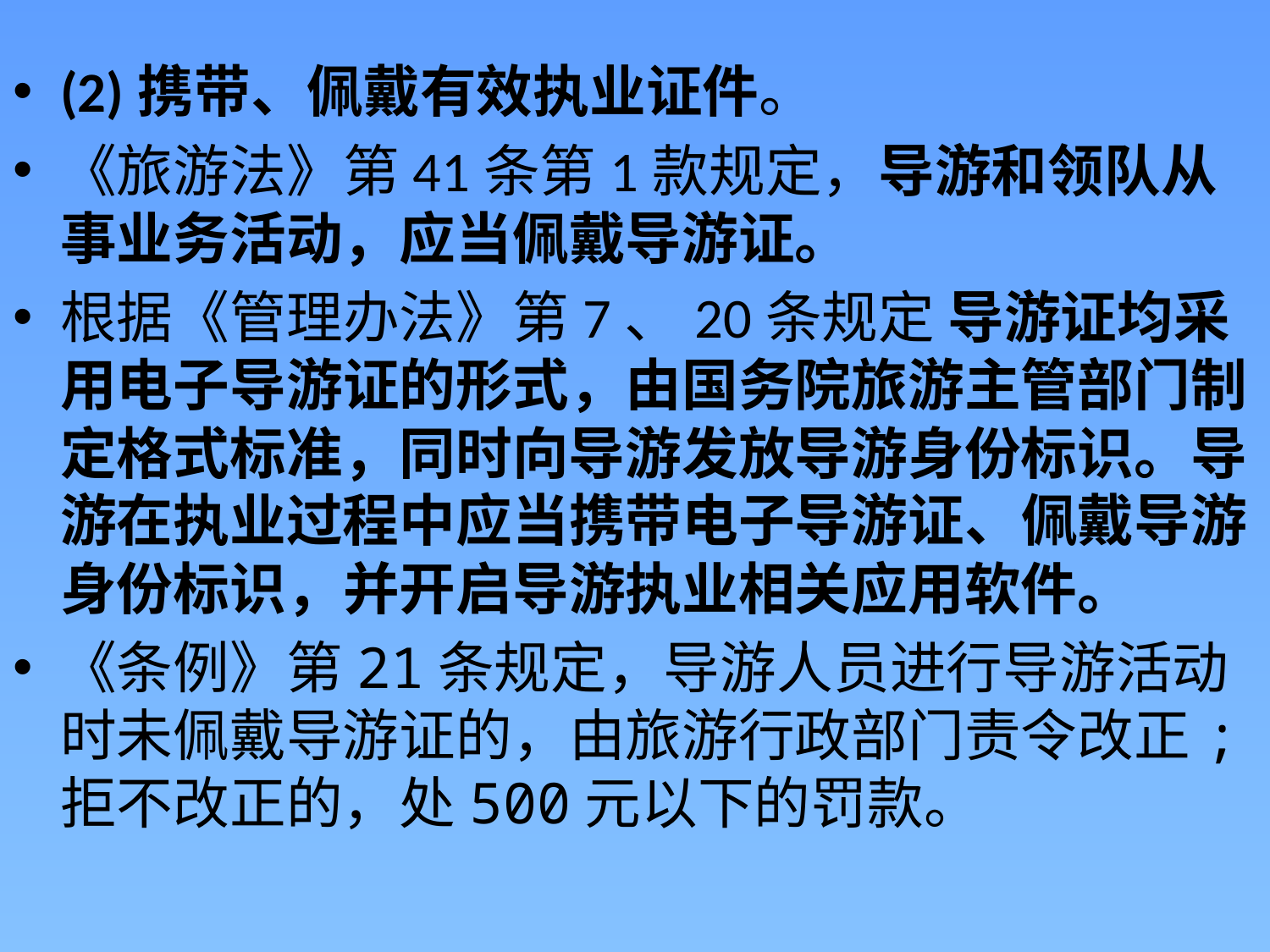

(2)携带、佩戴有效执业证件。
《旅游法》第41条第1款规定，导游和领队从事业务活动，应当佩戴导游证。
根据《管理办法》第7、20条规定 导游证均采用电子导游证的形式，由国务院旅游主管部门制定格式标准，同时向导游发放导游身份标识。导游在执业过程中应当携带电子导游证、佩戴导游身份标识，并开启导游执业相关应用软件。
《条例》第21条规定，导游人员进行导游活动时未佩戴导游证的，由旅游行政部门责令改正;拒不改正的，处500元以下的罚款。